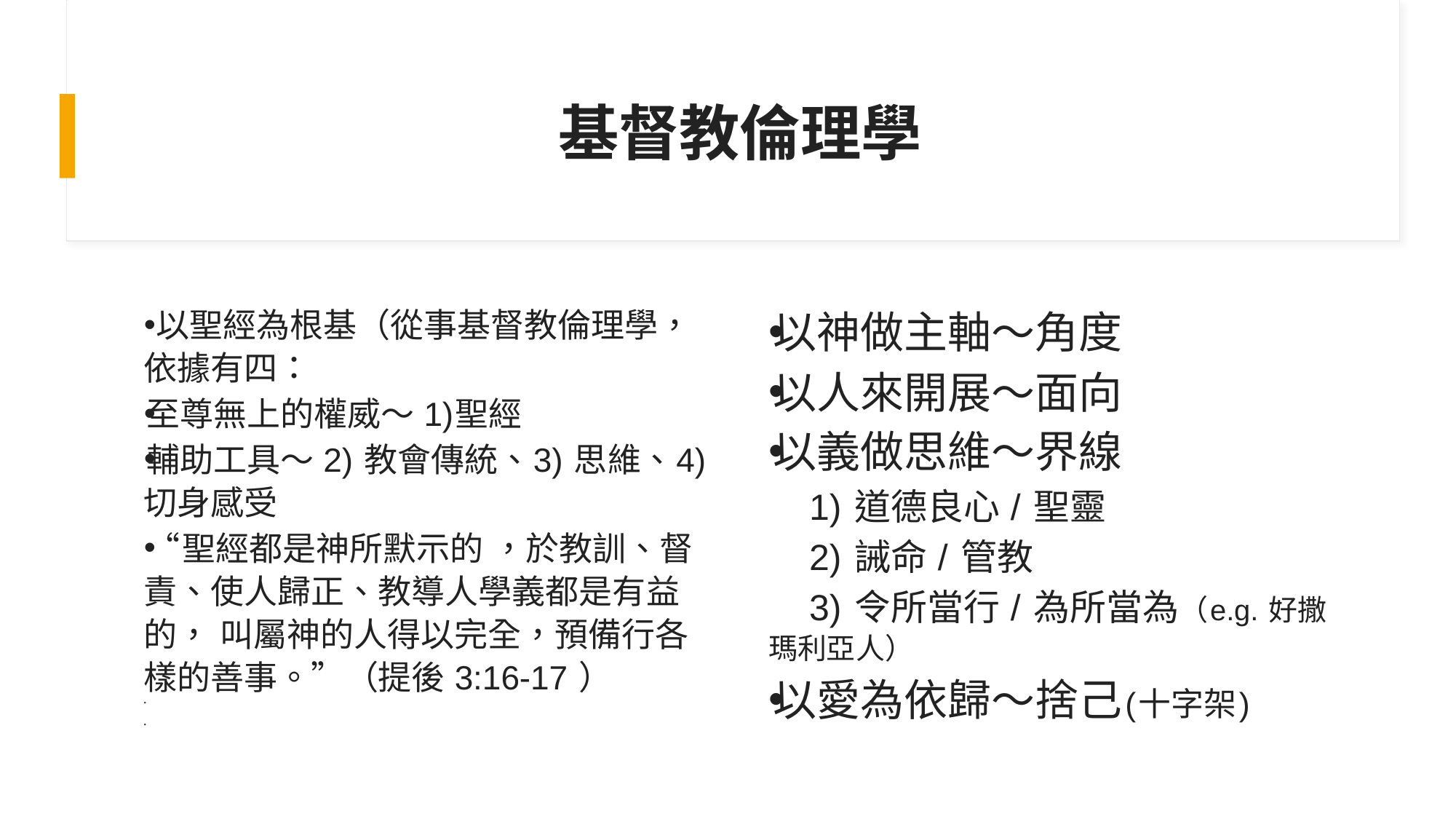

# 基督教倫理學
 以聖經為根基（從事基督教倫理學，依據有四：
至尊無上的權威～ 1)聖經
輔助工具～ 2) 教會傳統、3) 思維、4) 切身感受
“聖經都是神所默示的 ，於教訓、督責、使人歸正、教導人學義都是有益的， 叫屬神的人得以完全，預備行各樣的善事。”（提後 3:16-17 ）

以神做主軸～角度
以人來開展～面向
以義做思維～界線
    1) 道德良心 / 聖靈
    2) 誡命 / 管教
    3) 令所當行 / 為所當為（e.g. 好撒瑪利亞人）
以愛為依歸～捨己(十字架)